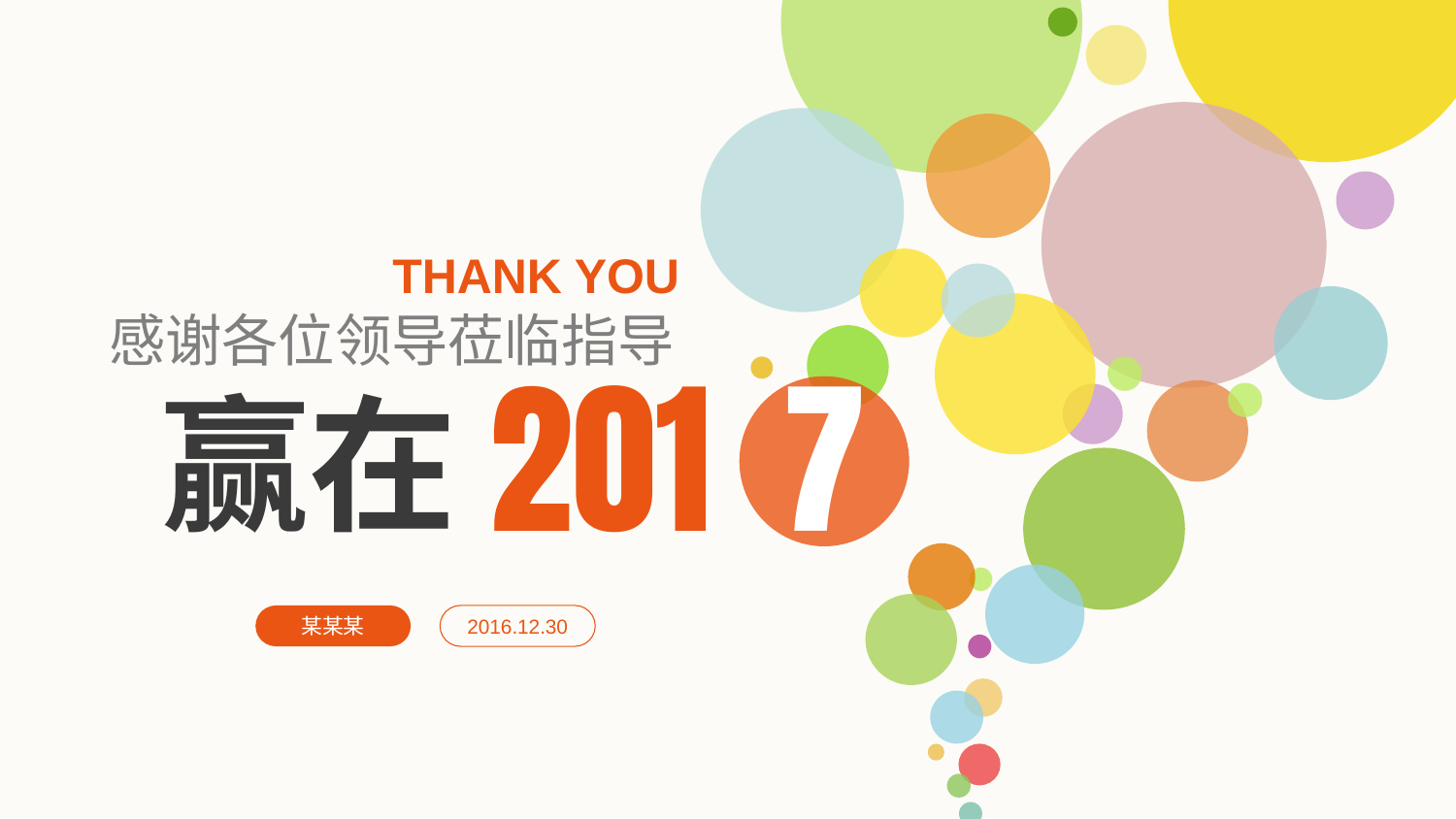

THANK YOU

感谢各位领导莅临指导

201
7
赢在

某某某
2016.12.30